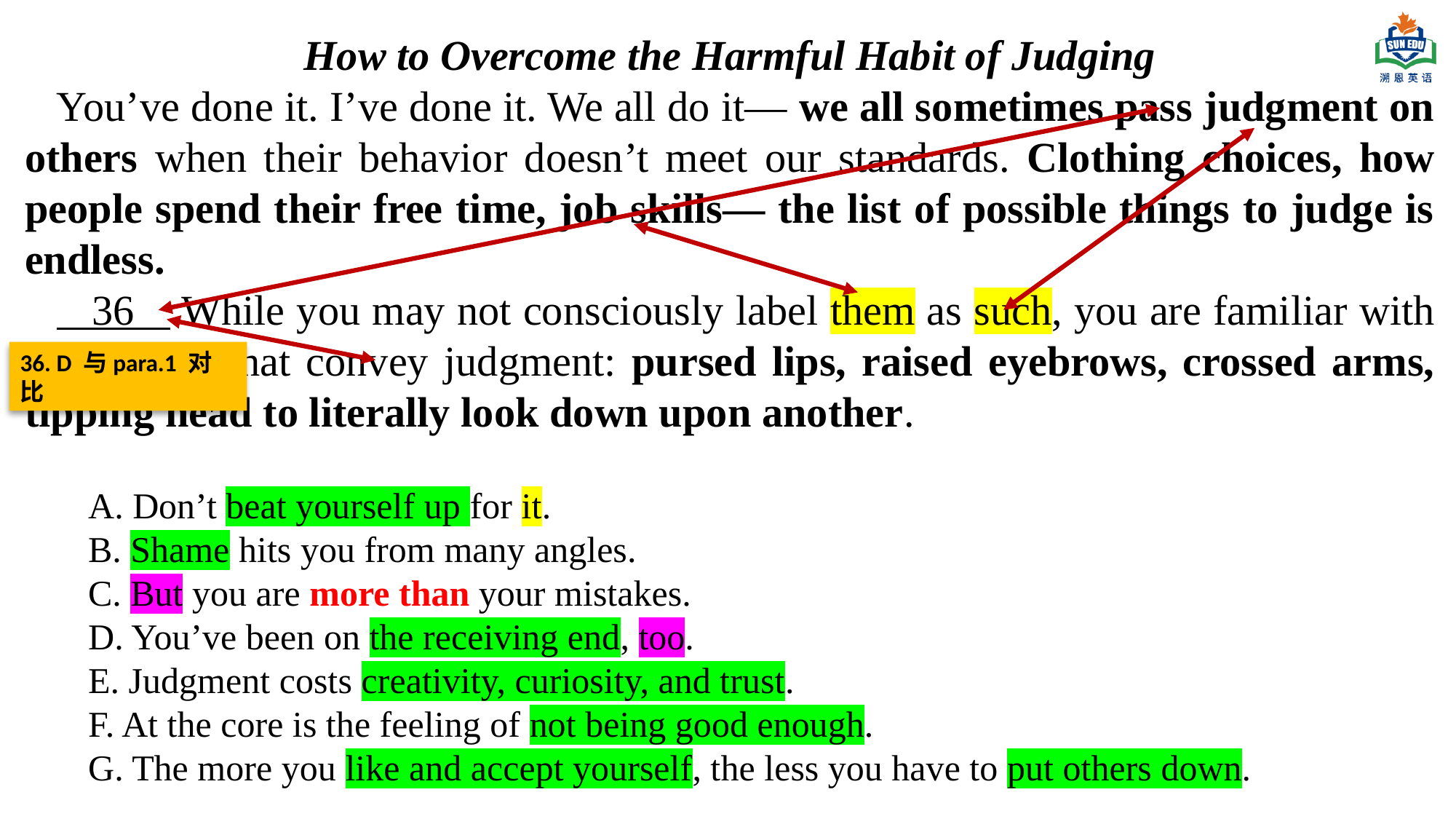

How to Overcome the Harmful Habit of Judging
You’ve done it. I’ve done it. We all do it— we all sometimes pass judgment on others when their behavior doesn’t meet our standards. Clothing choices, how people spend their free time, job skills— the list of possible things to judge is endless.
   36    While you may not consciously label them as such, you are familiar with nonverbals that convey judgment: pursed lips, raised eyebrows, crossed arms, tipping head to literally look down upon another.
36. D 与para.1 对比
A. Don’t beat yourself up for it.
B. Shame hits you from many angles.
C. But you are more than your mistakes.
D. You’ve been on the receiving end, too.
E. Judgment costs creativity, curiosity, and trust.
F. At the core is the feeling of not being good enough.
G. The more you like and accept yourself, the less you have to put others down.